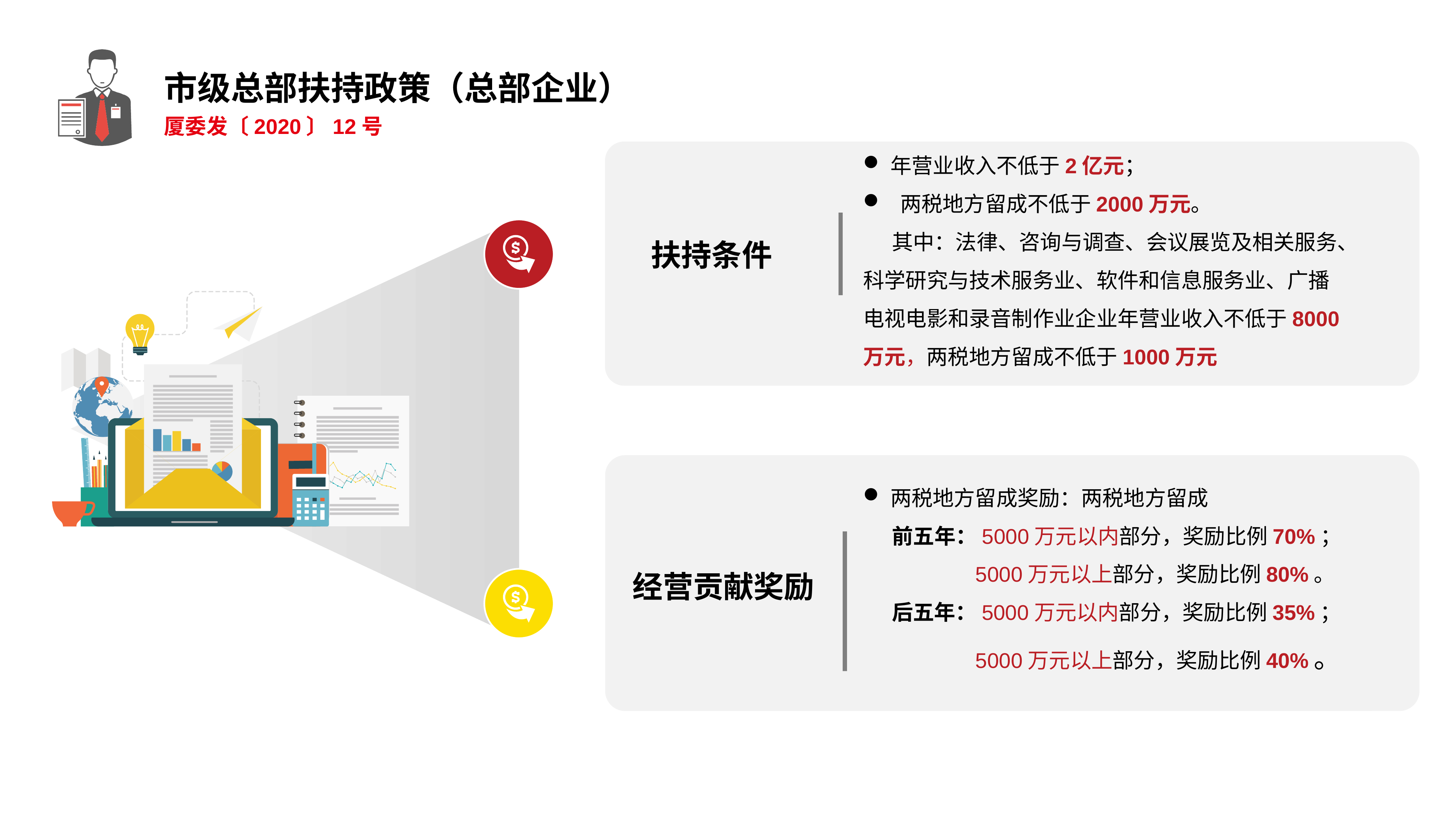

市级总部扶持政策（总部企业）
厦委发〔2020〕12号

年营业收入不低于2亿元；
 两税地方留成不低于2000万元。
     其中：法律、咨询与调查、会议展览及相关服务、科学研究与技术服务业、软件和信息服务业、广播电视电影和录音制作业企业年营业收入不低于8000万元，两税地方留成不低于1000万元

扶持条件

两税地方留成奖励：两税地方留成
     前五年：5000万元以内部分，奖励比例70%；
                   5000万元以上部分，奖励比例80%。
     后五年：5000万元以内部分，奖励比例35%；
                   5000万元以上部分，奖励比例40%。

经营贡献奖励